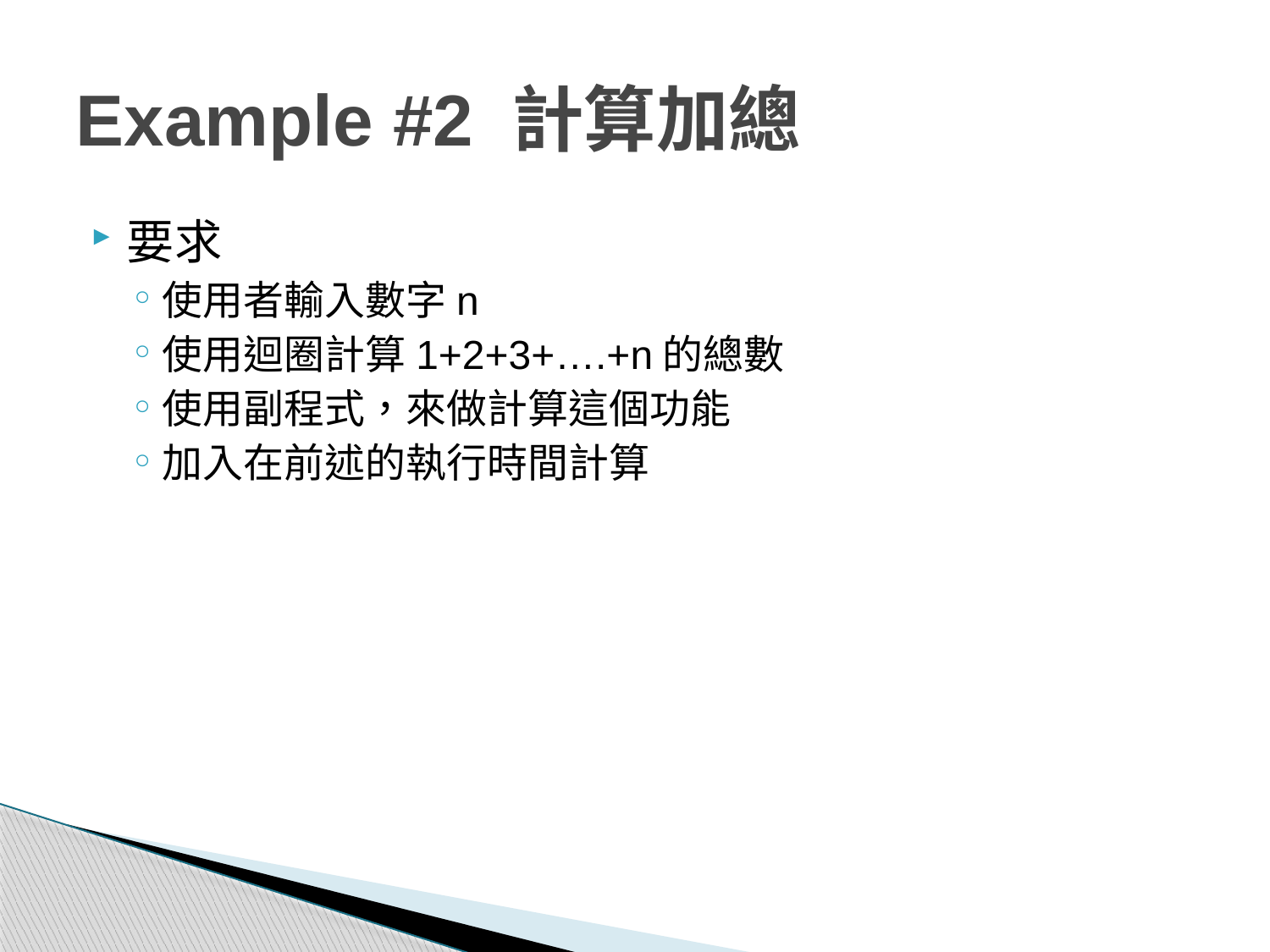

# Example #2 計算加總
要求
使用者輸入數字n
使用迴圈計算1+2+3+….+n的總數
使用副程式，來做計算這個功能
加入在前述的執行時間計算